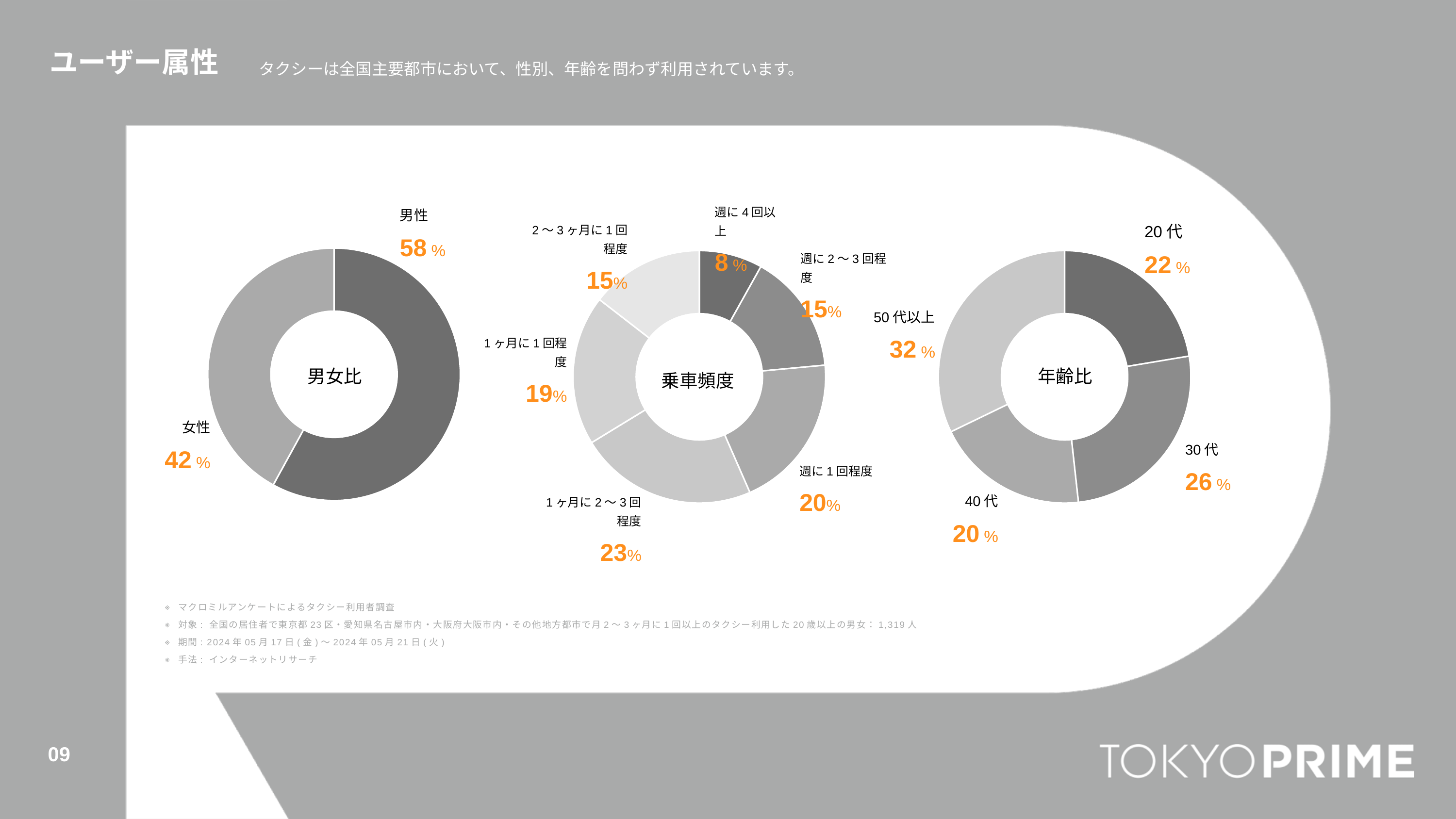

ユーザー属性
タクシーは全国主要都市において、性別、年齢を問わず利用されています。
週に4回以上
8 %
男性
58 %
20代
22 %
2〜3ヶ月に1回程度
15%

### Chart

| Category | 男女比 |
|---|---|
| 男性 | 0.58 |
| 女性 | 0.42 |
週に2〜3回程度
15%

### Chart

| Category | 一ヶ月あたりの乗車頻度 |
|---|---|
| 週に4回以上 | 0.081 |
| 週に2〜3回程度 | 0.154 |
| 週に1回程度 | 0.199 |
| 1ヶ月に2〜3回程度 | 0.228 |
| 1ヶ月に1回程度 | 0.192 |
| 2〜3ヶ月に1回程度 | 0.145 |

### Chart

| Category | 年齢費 |
|---|---|
| 20代 | 0.224 |
| 30代 | 0.259 |
| 40代 | 0.196 |
| 50代以上 | 0.322 |
50代以上
32 %
1ヶ月に1回程度
19%
乗車頻度
男女比
年齢比
女性
42 %
30代
26 %
週に1回程度
20%
40代
20 %
1ヶ月に2〜3回程度
23%
マクロミルアンケートによるタクシー利用者調査
対象: 全国の居住者で東京都23区・愛知県名古屋市内・大阪府大阪市内・その他地方都市で月2〜3ヶ月に1回以上のタクシー利用した20歳以上の男女：1,319人
期間: 2024年05月17日(金)～2024年05月21日(火)
手法: インターネットリサーチ
09